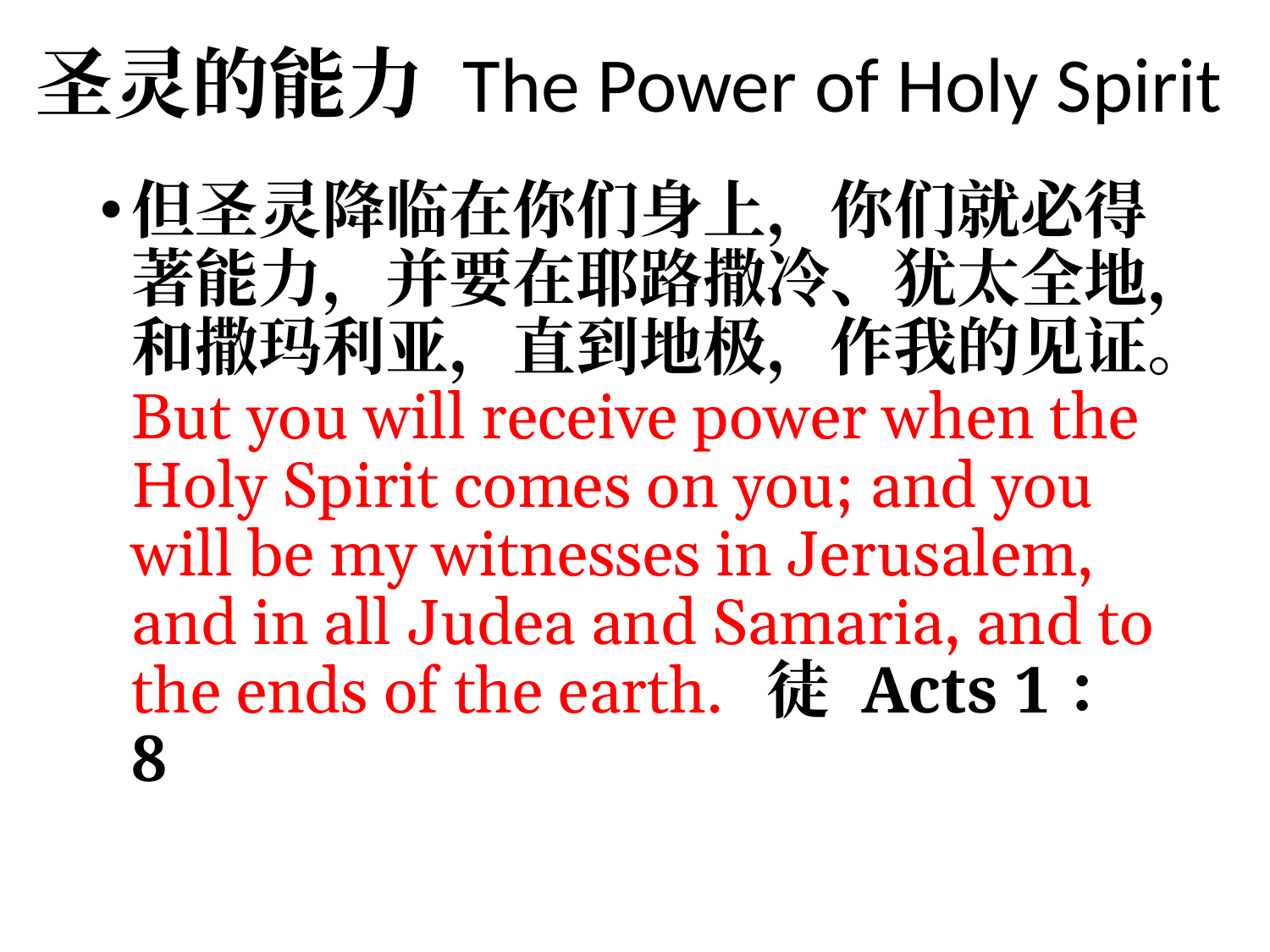

# 圣灵的能力 The Power of Holy Spirit
但圣灵降临在你们身上，你们就必得著能力，并要在耶路撒冷、犹太全地，和撒玛利亚，直到地极，作我的见证。But you will receive power when the Holy Spirit comes on you; and you will be my witnesses in Jerusalem, and in all Judea and Samaria, and to the ends of the earth.	徒 Acts 1：8